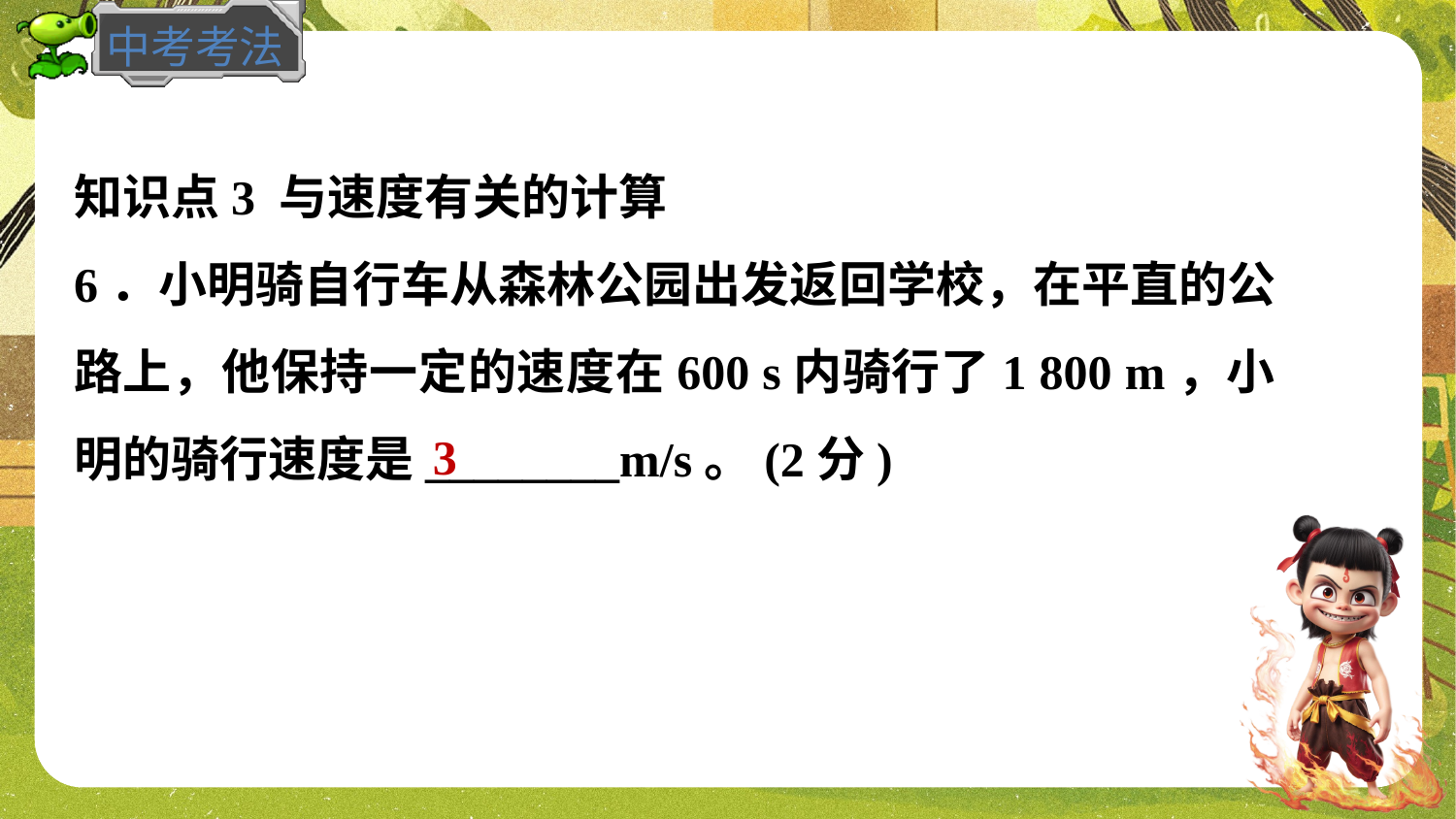

知识点3 与速度有关的计算
6．小明骑自行车从森林公园出发返回学校，在平直的公路上，他保持一定的速度在600 s内骑行了1 800 m，小明的骑行速度是________m/s。(2分)
3